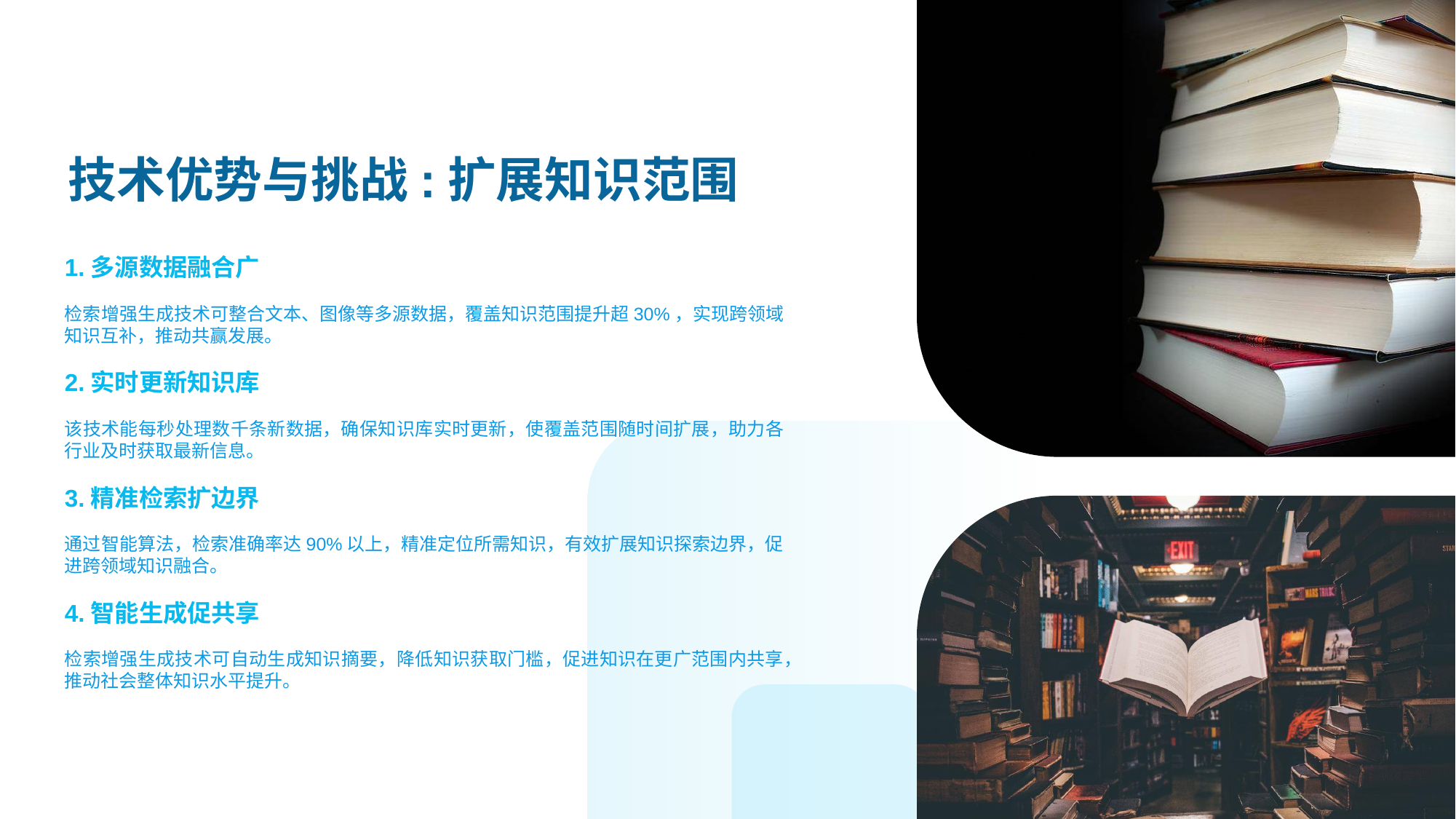

技术优势与挑战:扩展知识范围
1.多源数据融合广
检索增强生成技术可整合文本、图像等多源数据，覆盖知识范围提升超30%，实现跨领域知识互补，推动共赢发展。
2.实时更新知识库
该技术能每秒处理数千条新数据，确保知识库实时更新，使覆盖范围随时间扩展，助力各行业及时获取最新信息。
3.精准检索扩边界
通过智能算法，检索准确率达90%以上，精准定位所需知识，有效扩展知识探索边界，促进跨领域知识融合。
4.智能生成促共享
检索增强生成技术可自动生成知识摘要，降低知识获取门槛，促进知识在更广范围内共享，推动社会整体知识水平提升。